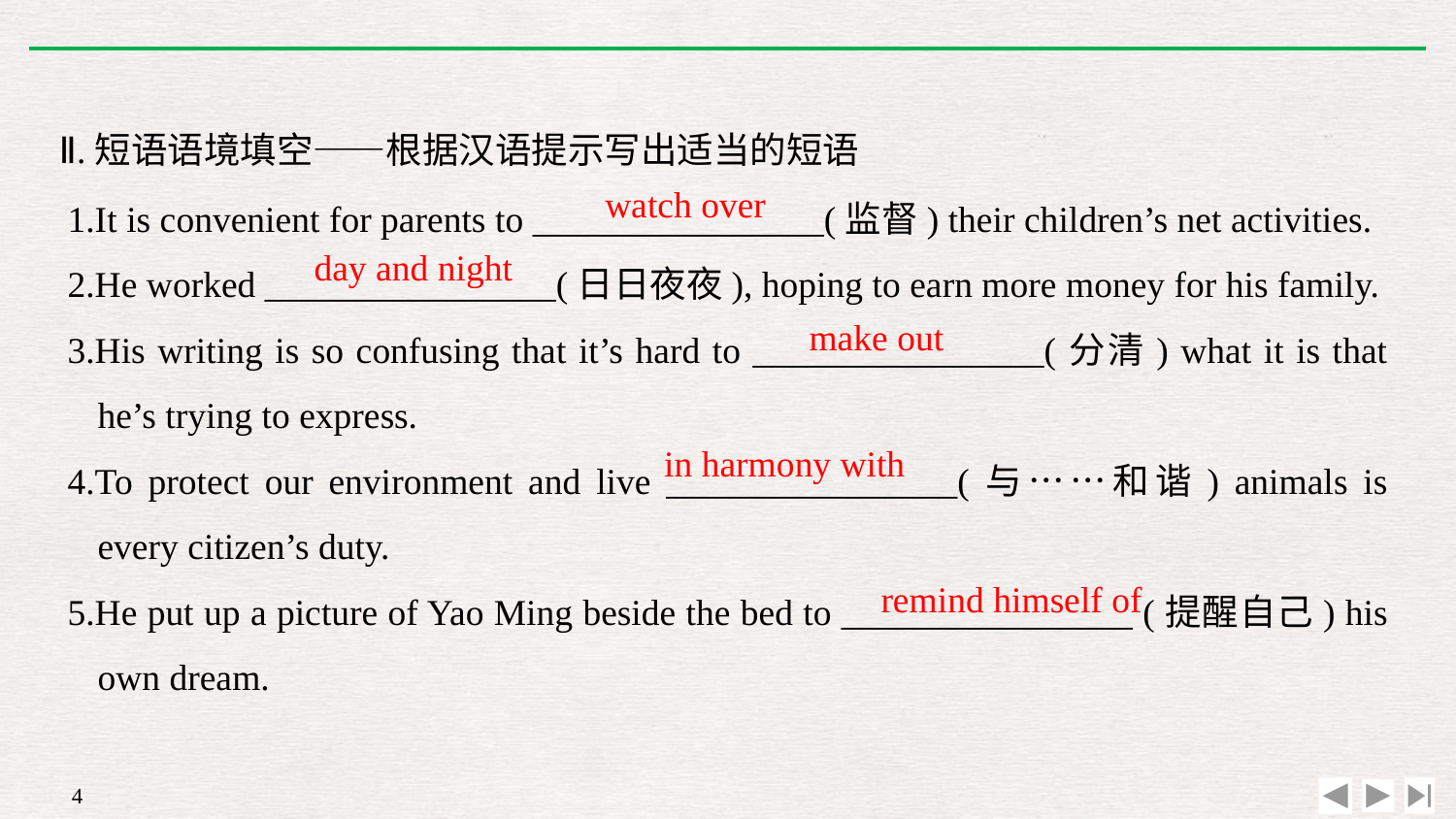

Ⅱ.短语语境填空——根据汉语提示写出适当的短语
1.It is convenient for parents to ________________(监督) their children’s net activities.
2.He worked ________________(日日夜夜), hoping to earn more money for his family.
3.His writing is so confusing that it’s hard to ________________(分清) what it is that he’s trying to express.
4.To protect our environment and live ________________(与……和谐) animals is every citizen’s duty.
5.He put up a picture of Yao Ming beside the bed to ________________ (提醒自己) his own dream.
watch over
day and night
make out
in harmony with
remind himself of